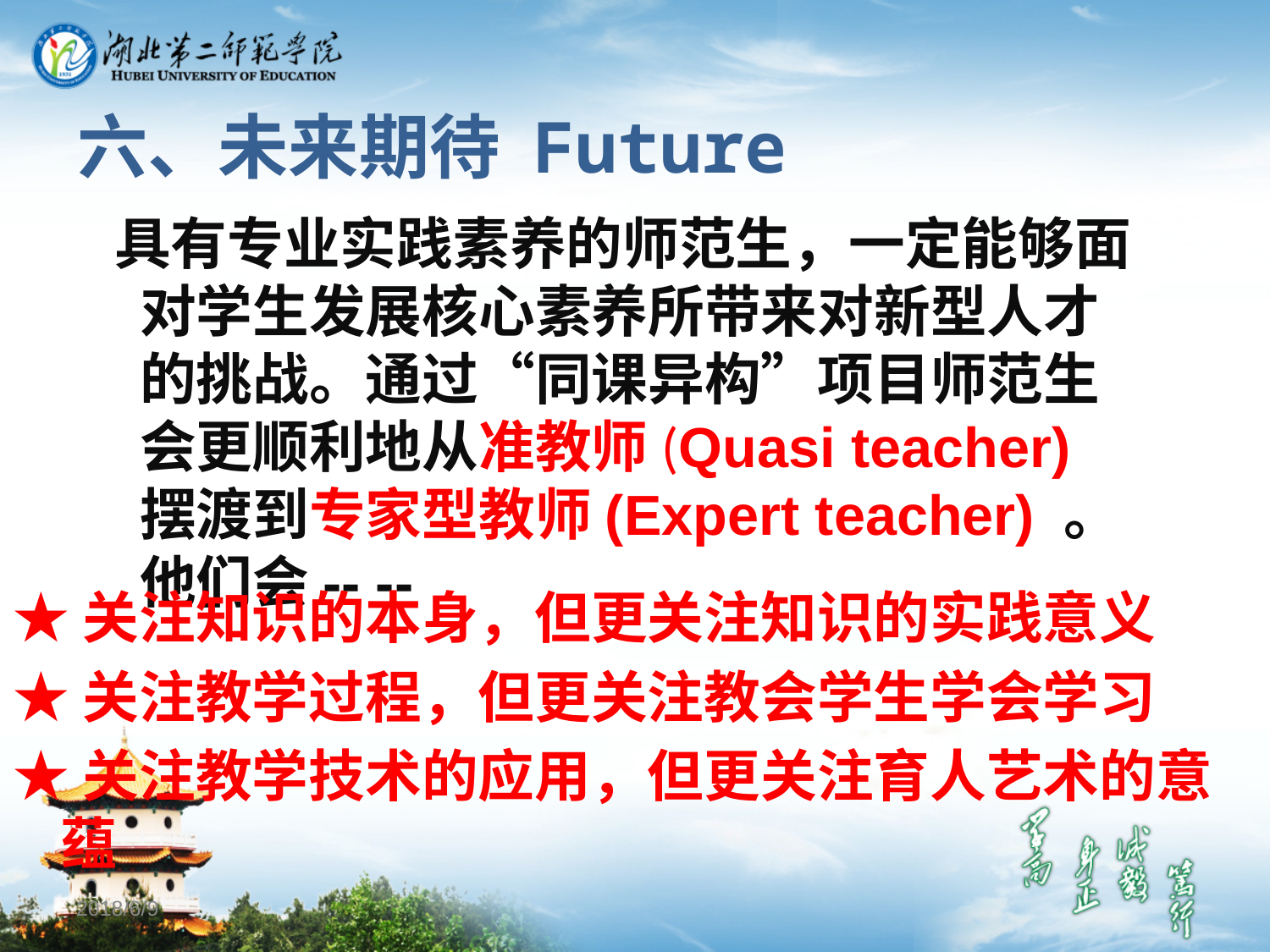

六、未来期待 Future
# 具有专业实践素养的师范生，一定能够面对学生发展核心素养所带来对新型人才的挑战。通过“同课异构”项目师范生会更顺利地从准教师(Quasi teacher) 摆渡到专家型教师(Expert teacher) 。他们会-- --
★关注知识的本身，但更关注知识的实践意义
★关注教学过程，但更关注教会学生学会学习
★关注教学技术的应用，但更关注育人艺术的意蕴

2018/6/9